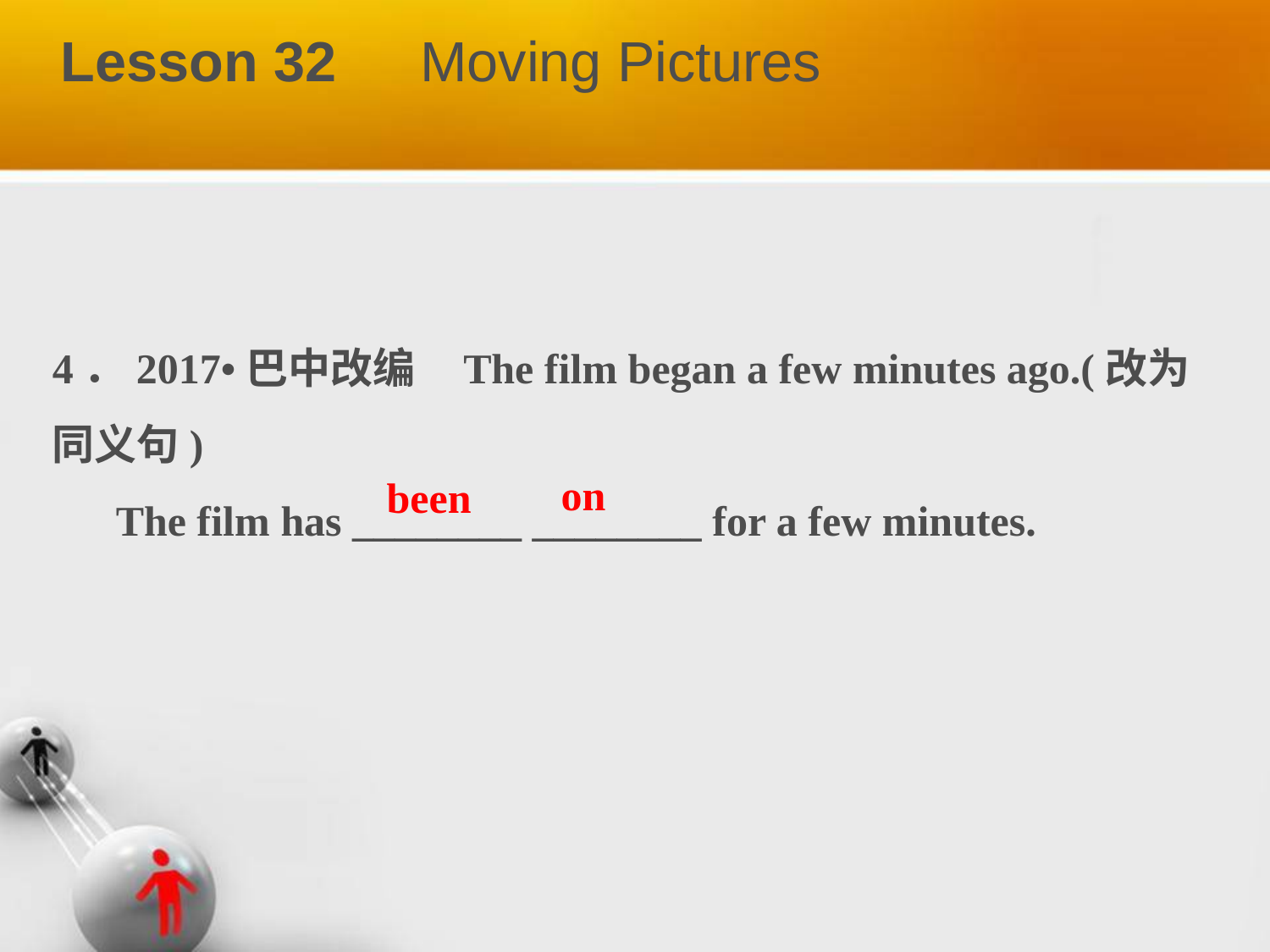

Lesson 32　Moving Pictures
4．2017•巴中改编    The film began a few minutes ago.(改为同义句)
      The film has ________ ________ for a few minutes.
on
been